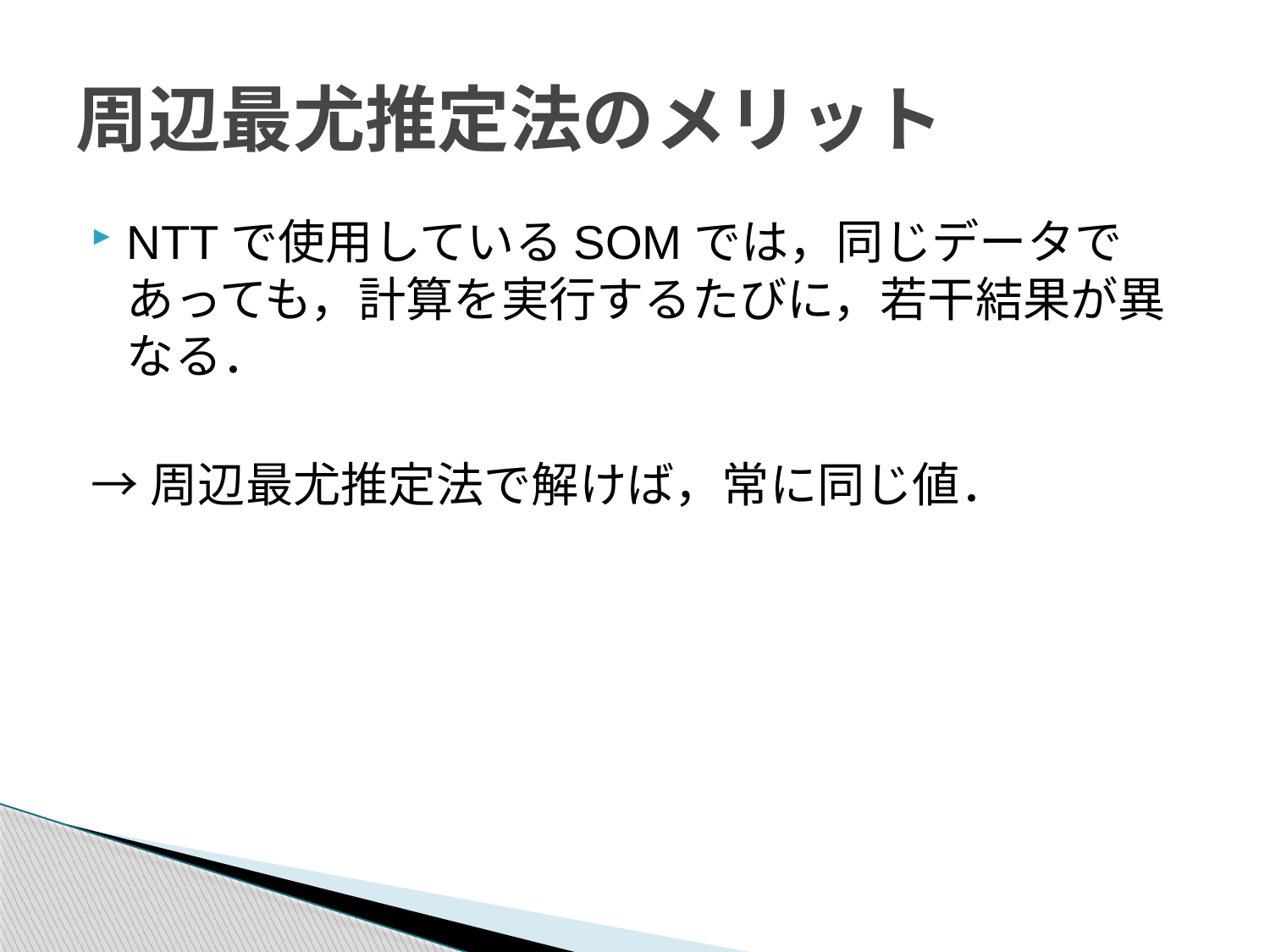

# 周辺最尤推定法のメリット
NTTで使用しているSOMでは，同じデータであっても，計算を実行するたびに，若干結果が異なる．

→周辺最尤推定法で解けば，常に同じ値．